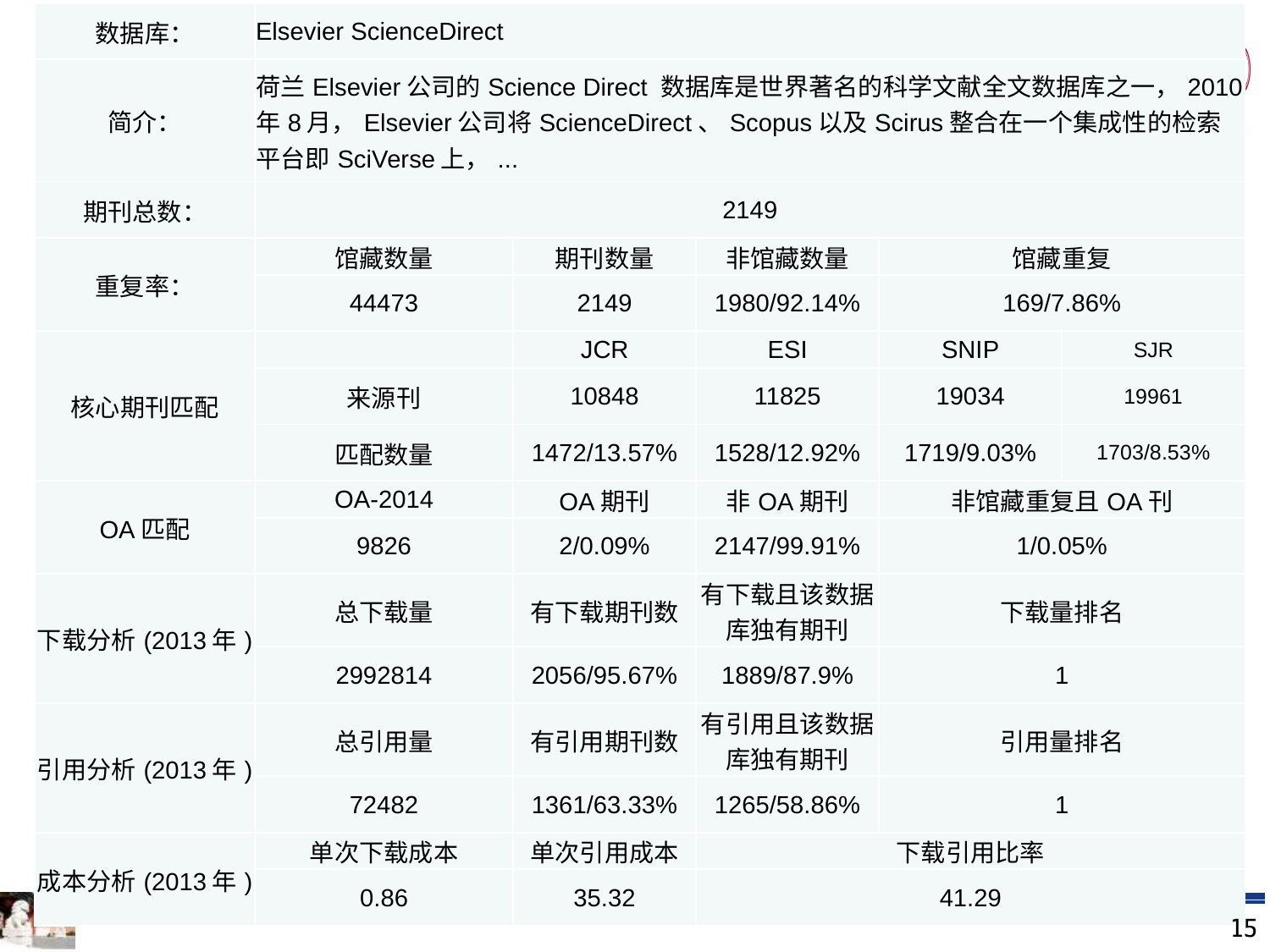

| 数据库： | Elsevier ScienceDirect |  |  |  |  |
| --- | --- | --- | --- | --- | --- |
| 简介： | 荷兰Elsevier公司的Science Direct 数据库是世界著名的科学文献全文数据库之一，2010年8月，Elsevier公司将ScienceDirect、Scopus以及Scirus整合在一个集成性的检索平台即SciVerse上，... |  |  |  |  |
| 期刊总数： | 2149 |  |  |  |  |
| 重复率： | 馆藏数量 | 期刊数量 | 非馆藏数量 | 馆藏重复 |  |
|  | 44473 | 2149 | 1980/92.14% | 169/7.86% |  |
| 核心期刊匹配 |  | JCR | ESI | SNIP | SJR |
|  | 来源刊 | 10848 | 11825 | 19034 | 19961 |
|  | 匹配数量 | 1472/13.57% | 1528/12.92% | 1719/9.03% | 1703/8.53% |
| OA匹配 | OA-2014 | OA期刊 | 非OA期刊 | 非馆藏重复且OA刊 |  |
|  | 9826 | 2/0.09% | 2147/99.91% | 1/0.05% |  |
| 下载分析(2013年) | 总下载量 | 有下载期刊数 | 有下载且该数据库独有期刊 | 下载量排名 |  |
|  | 2992814 | 2056/95.67% | 1889/87.9% | 1 |  |
| 引用分析(2013年) | 总引用量 | 有引用期刊数 | 有引用且该数据库独有期刊 | 引用量排名 |  |
|  | 72482 | 1361/63.33% | 1265/58.86% | 1 |  |
| 成本分析(2013年) | 单次下载成本 | 单次引用成本 | 下载引用比率 |  |  |
|  | 0.86 | 35.32 | 41.29 |  |  |
#
15